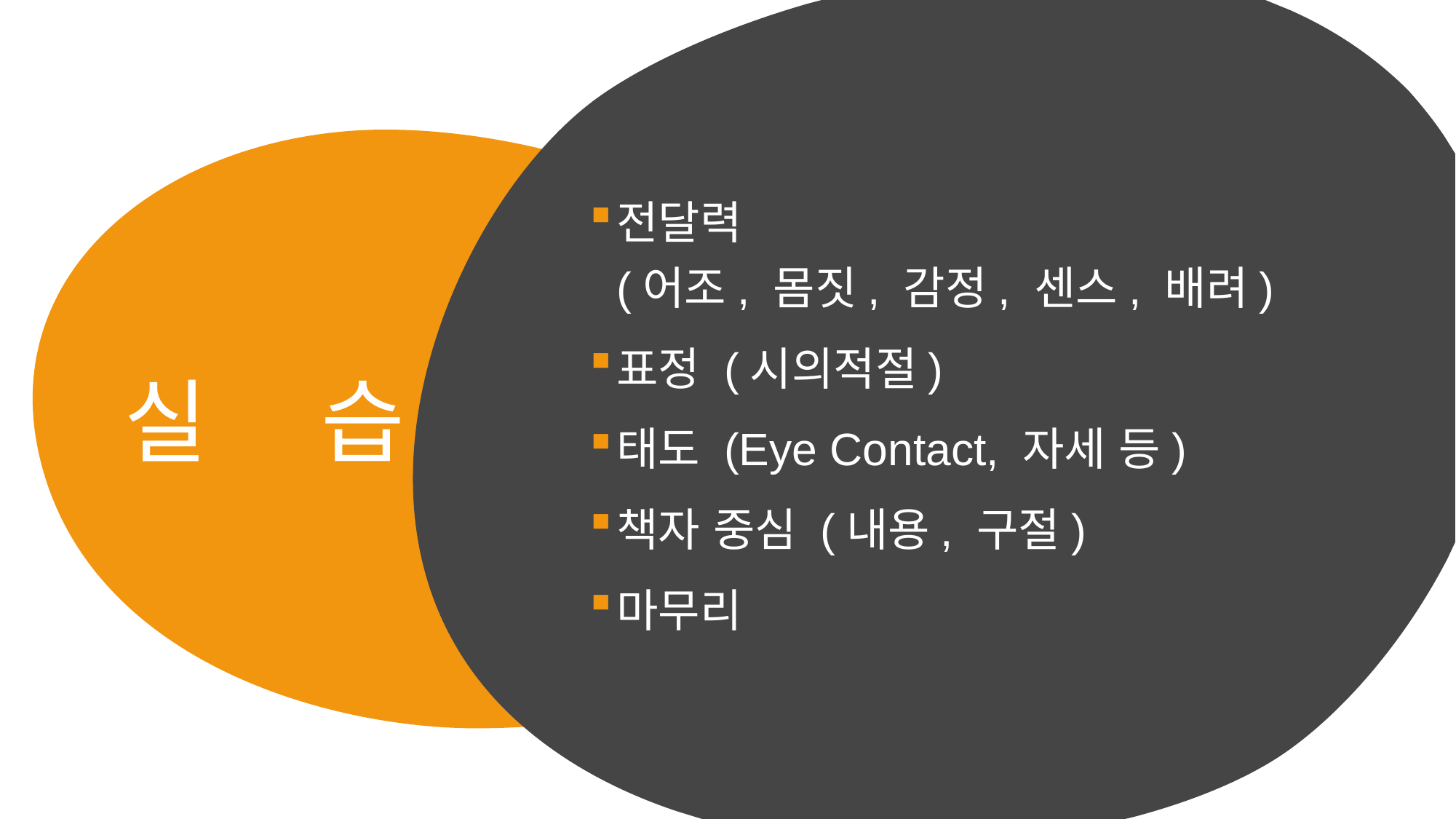

전달력
(어조, 몸짓, 감정, 센스, 배려)
표정 (시의적절)
태도 (Eye Contact, 자세 등)
책자 중심 (내용, 구절)
마무리
# 실     습